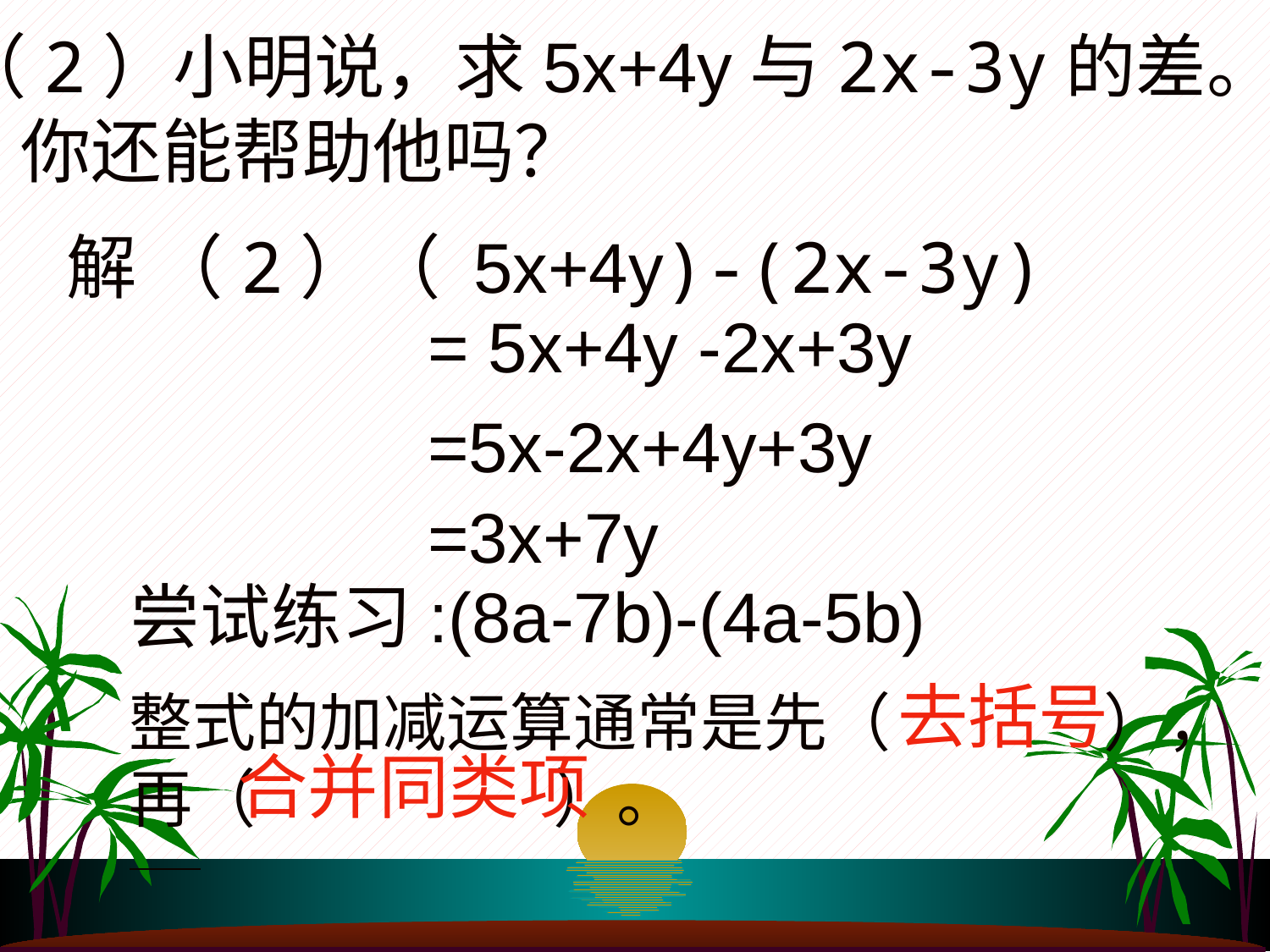

（2）小明说，求5x+4y与2x-3y的差。
   你还能帮助他吗？
解 （2）（ 5x+4y)-(2x-3y)
= 5x+4y -2x+3y
=5x-2x+4y+3y
=3x+7y
尝试练习:(8a-7b)-(4a-5b)
去括号
整式的加减运算通常是先（               ），
再（                     ）。

合并同类项